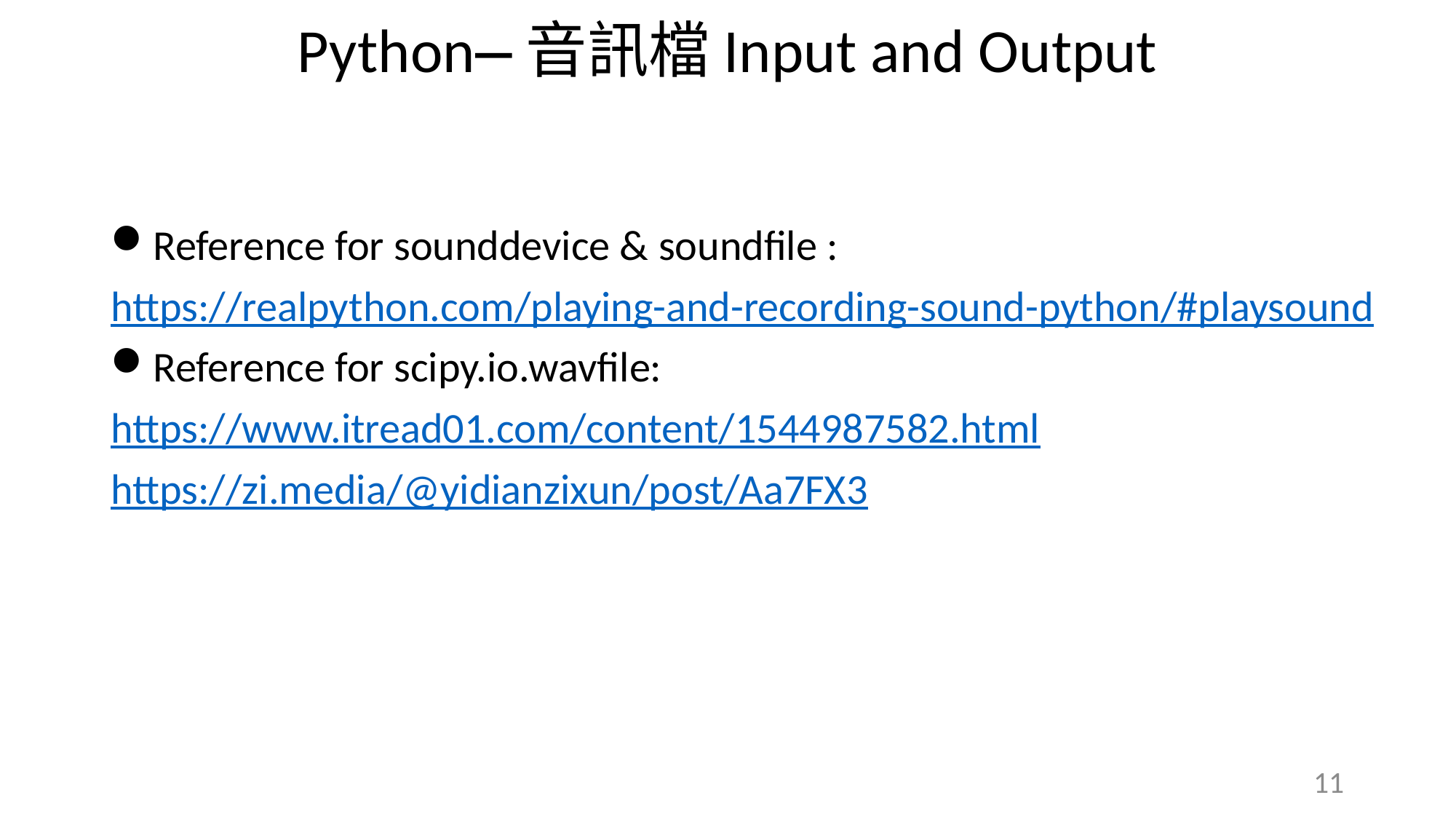

Python—音訊檔Input and Output
Reference for sounddevice & soundfile :
https://realpython.com/playing-and-recording-sound-python/#playsound
Reference for scipy.io.wavfile:
https://www.itread01.com/content/1544987582.html
https://zi.media/@yidianzixun/post/Aa7FX3

11